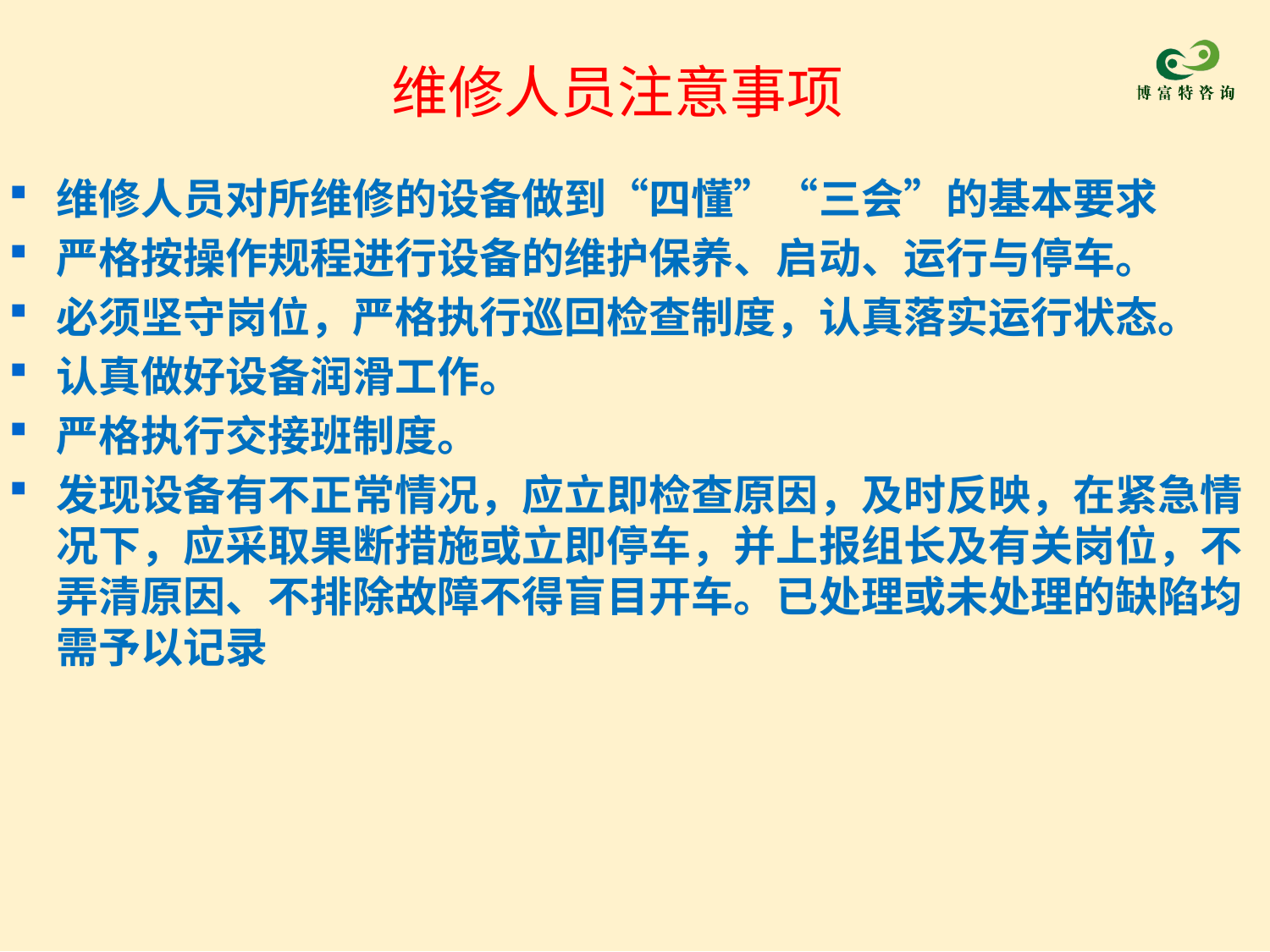

# 维修人员注意事项
维修人员对所维修的设备做到“四懂”“三会”的基本要求
严格按操作规程进行设备的维护保养、启动、运行与停车。
必须坚守岗位，严格执行巡回检查制度，认真落实运行状态。
认真做好设备润滑工作。
严格执行交接班制度。
发现设备有不正常情况，应立即检查原因，及时反映，在紧急情况下，应采取果断措施或立即停车，并上报组长及有关岗位，不弄清原因、不排除故障不得盲目开车。已处理或未处理的缺陷均需予以记录

11